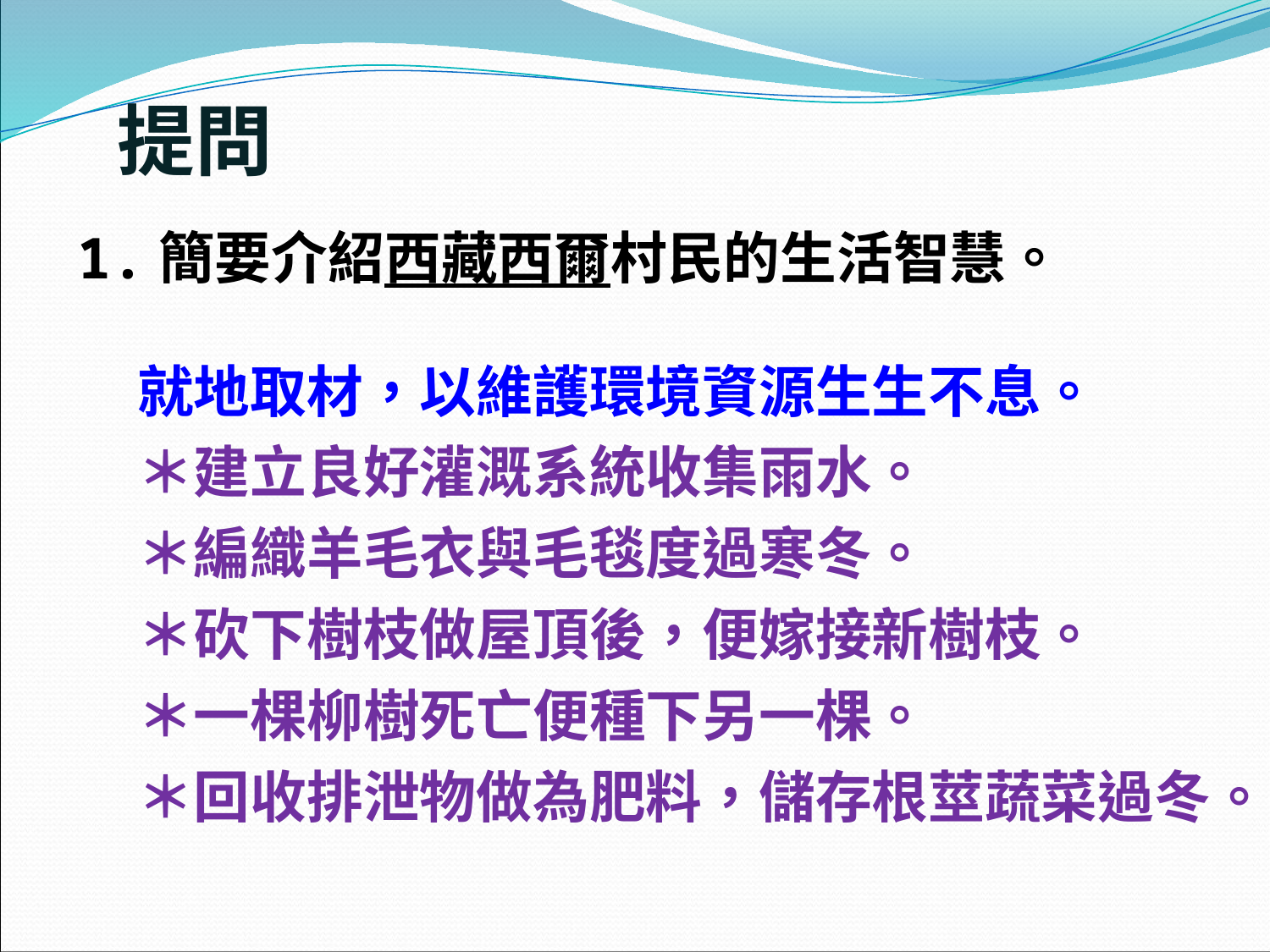

提問
1.簡要介紹西藏西爾村民的生活智慧。
就地取材，以維護環境資源生生不息。
＊建立良好灌溉系統收集雨水。
＊編織羊毛衣與毛毯度過寒冬。
＊砍下樹枝做屋頂後，便嫁接新樹枝。
＊一棵柳樹死亡便種下另一棵。
＊回收排泄物做為肥料，儲存根莖蔬菜過冬。